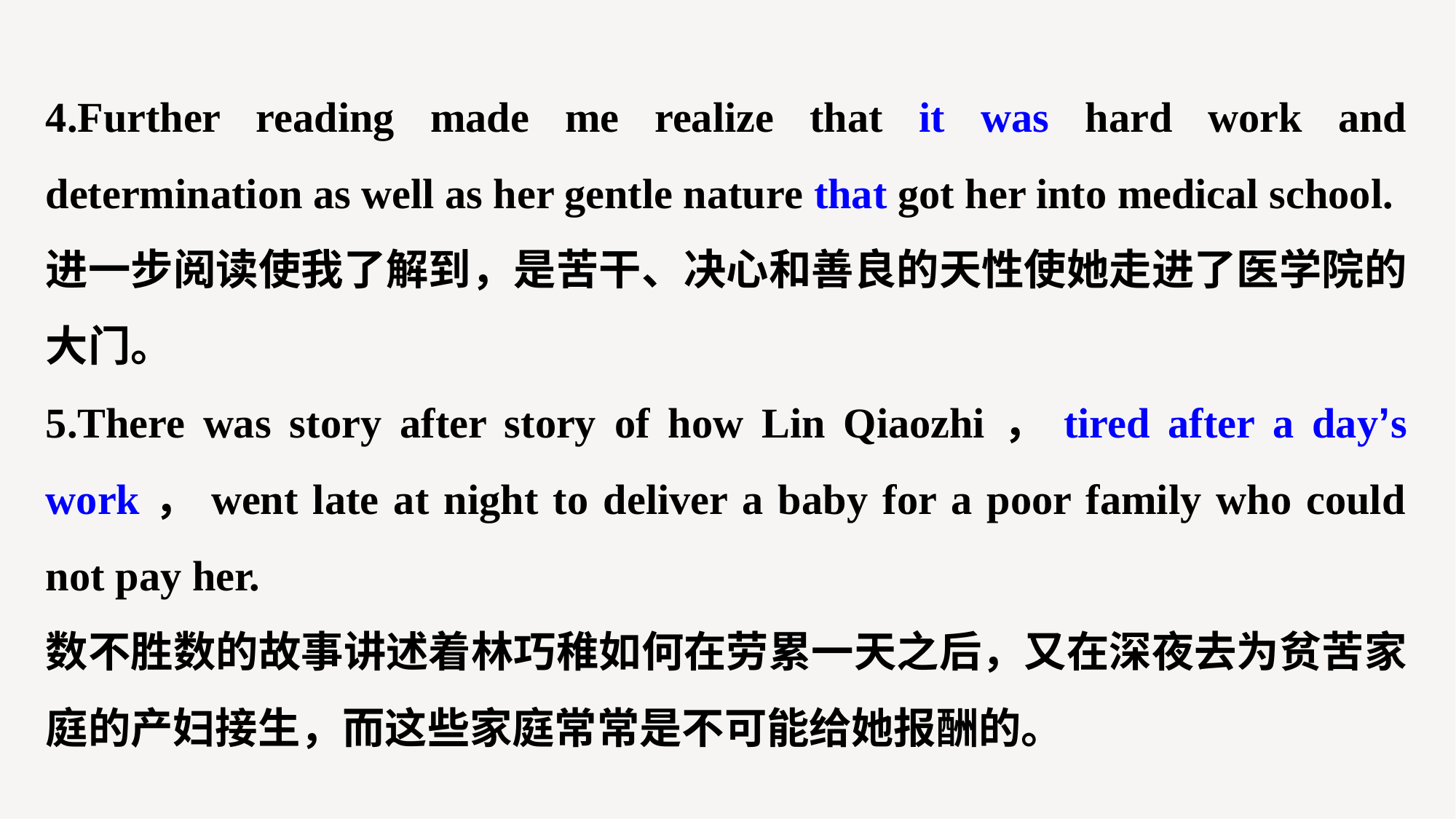

4.Further reading made me realize that it was hard work and determination as well as her gentle nature that got her into medical school.
进一步阅读使我了解到，是苦干、决心和善良的天性使她走进了医学院的大门。
5.There was story after story of how Lin Qiaozhi，tired after a day’s work，went late at night to deliver a baby for a poor family who could not pay her.
数不胜数的故事讲述着林巧稚如何在劳累一天之后，又在深夜去为贫苦家庭的产妇接生，而这些家庭常常是不可能给她报酬的。